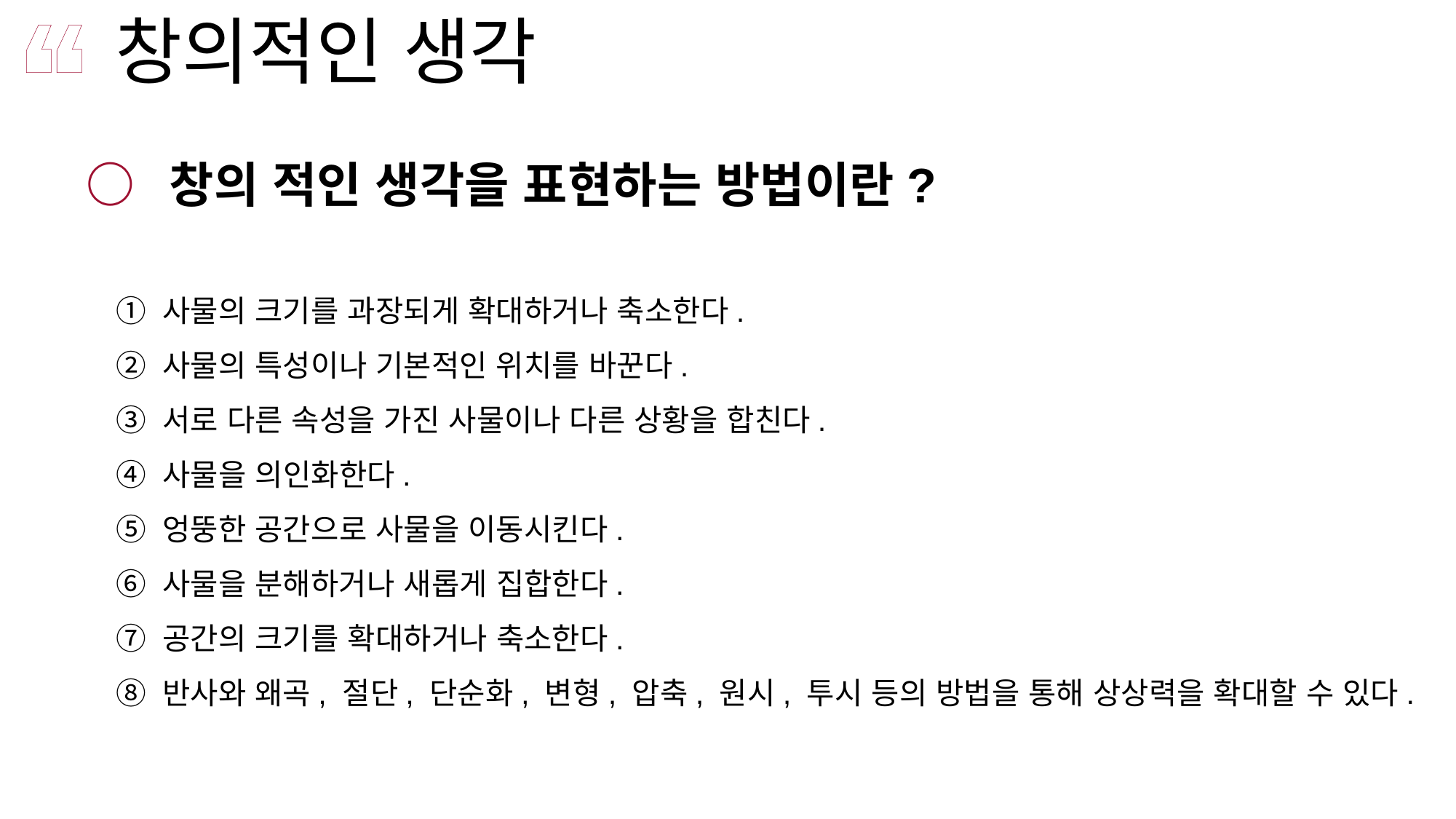

창의적인 생각
“
○  창의 적인 생각을 표현하는 방법이란?
① 사물의 크기를 과장되게 확대하거나 축소한다.
② 사물의 특성이나 기본적인 위치를 바꾼다.
③ 서로 다른 속성을 가진 사물이나 다른 상황을 합친다.
④ 사물을 의인화한다.
⑤ 엉뚱한 공간으로 사물을 이동시킨다.
⑥ 사물을 분해하거나 새롭게 집합한다.
⑦ 공간의 크기를 확대하거나 축소한다.
⑧ 반사와 왜곡, 절단, 단순화, 변형, 압축, 원시, 투시 등의 방법을 통해 상상력을 확대할 수 있다.